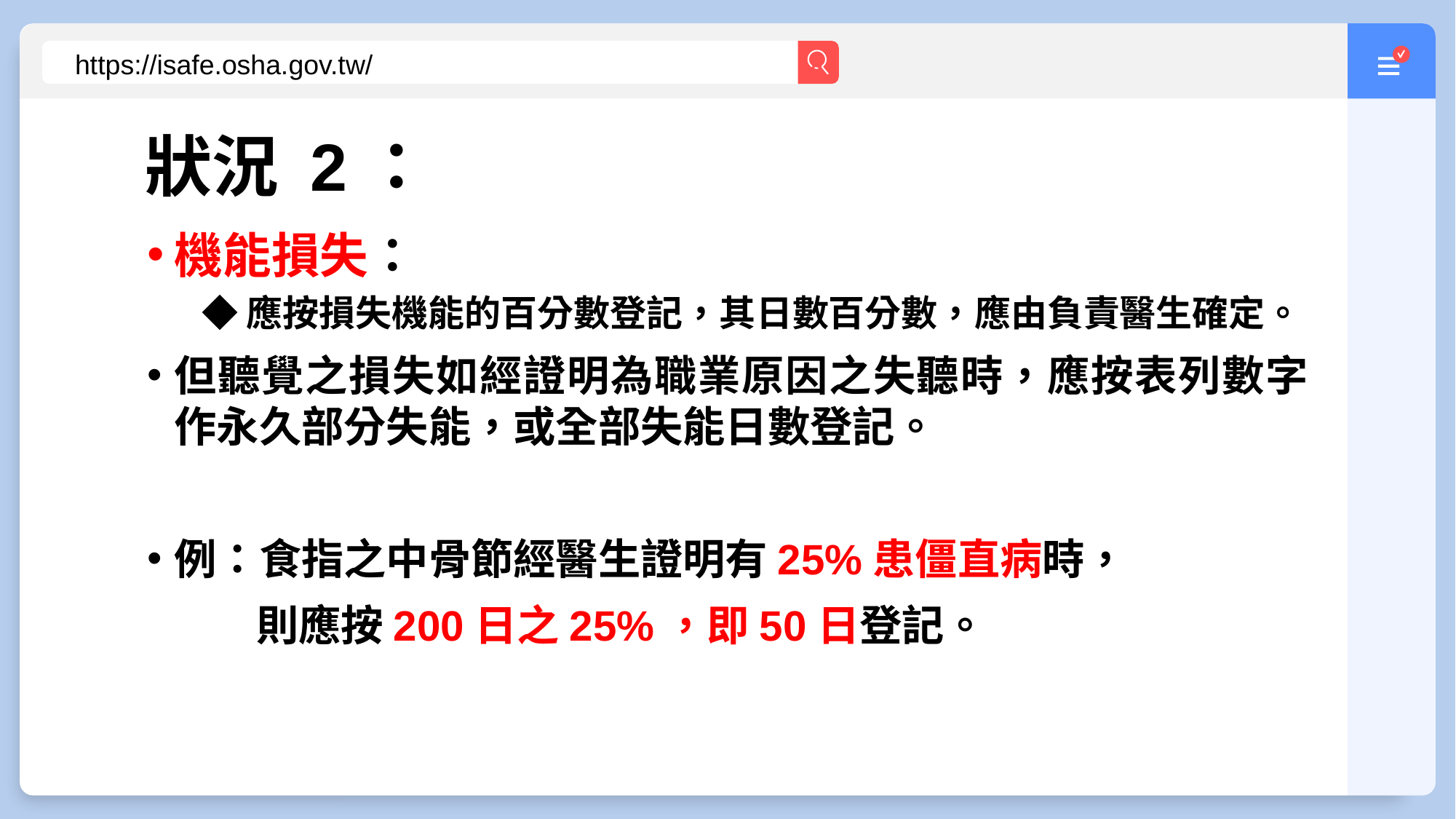

https://isafe.osha.gov.tw/
狀況 2：
機能損失：
◆應按損失機能的百分數登記，其日數百分數，應由負責醫生確定。
但聽覺之損失如經證明為職業原因之失聽時，應按表列數字作永久部分失能，或全部失能日數登記。

例：食指之中骨節經醫生證明有25%患僵直病時，
	則應按200日之25%，即50日登記。